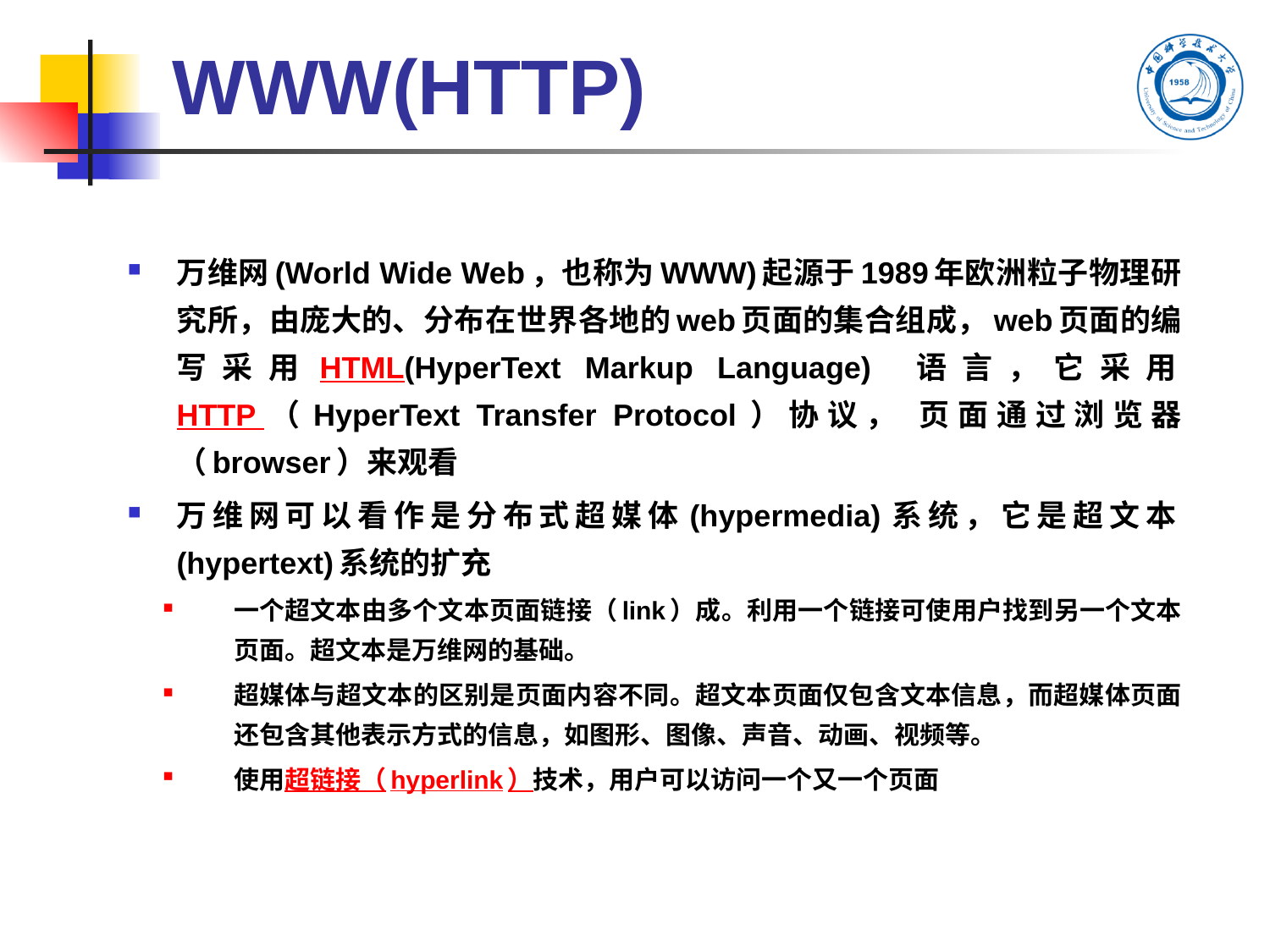

# WWW(HTTP)
万维网(World Wide Web，也称为WWW)起源于1989年欧洲粒子物理研究所，由庞大的、分布在世界各地的web页面的集合组成，web页面的编写采用HTML(HyperText Markup Language) 语言，它采用HTTP（HyperText Transfer Protocol）协议， 页面通过浏览器（browser）来观看
万维网可以看作是分布式超媒体(hypermedia)系统，它是超文本(hypertext)系统的扩充
一个超文本由多个文本页面链接（link）成。利用一个链接可使用户找到另一个文本页面。超文本是万维网的基础。
超媒体与超文本的区别是页面内容不同。超文本页面仅包含文本信息，而超媒体页面还包含其他表示方式的信息，如图形、图像、声音、动画、视频等。
使用超链接（hyperlink）技术，用户可以访问一个又一个页面